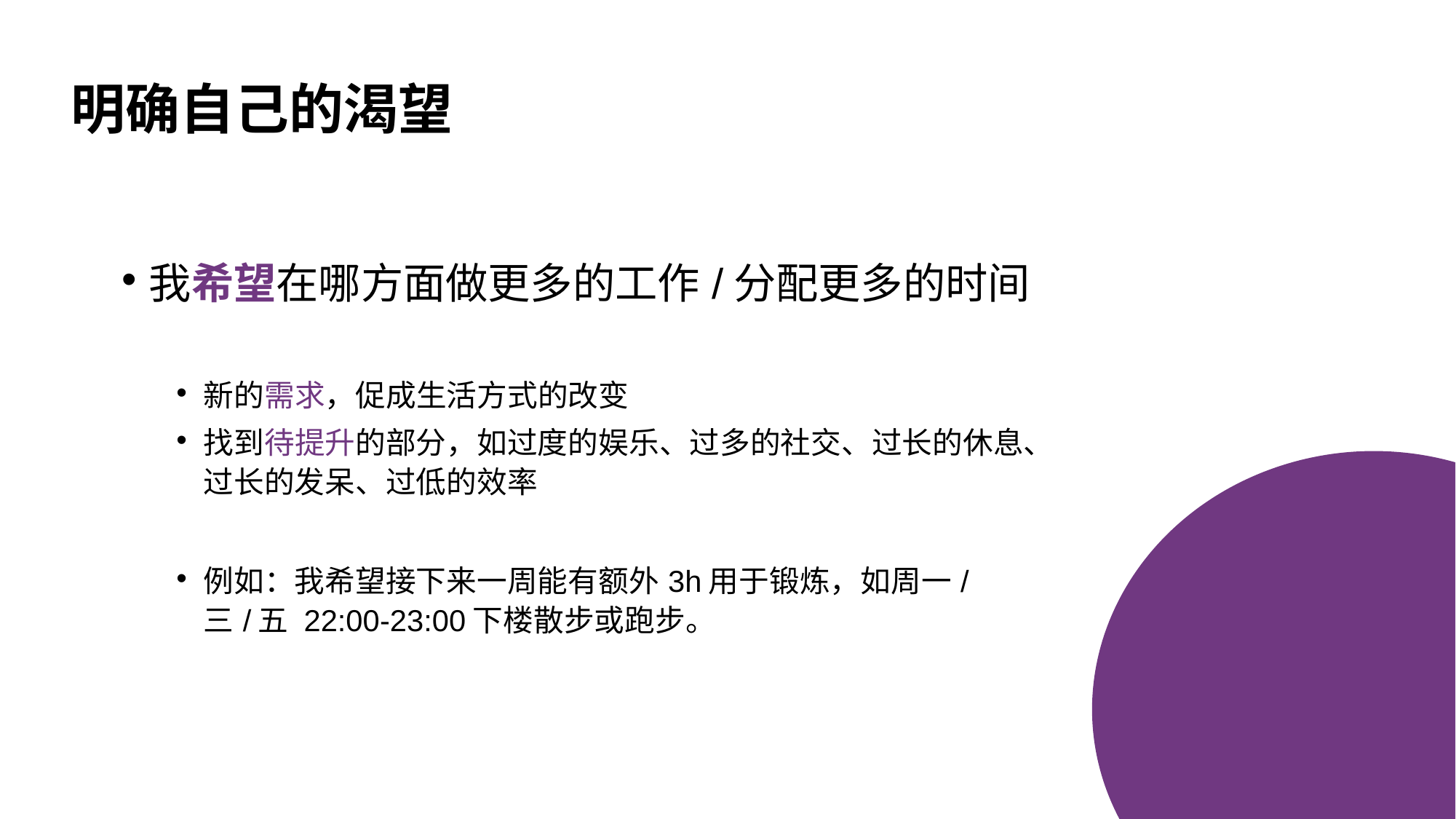

明确自己的渴望
我希望在哪方面做更多的工作/分配更多的时间

新的需求，促成生活方式的改变
找到待提升的部分，如过度的娱乐、过多的社交、过长的休息、过长的发呆、过低的效率

例如：我希望接下来一周能有额外3h用于锻炼，如周一/三/五 22:00-23:00下楼散步或跑步。